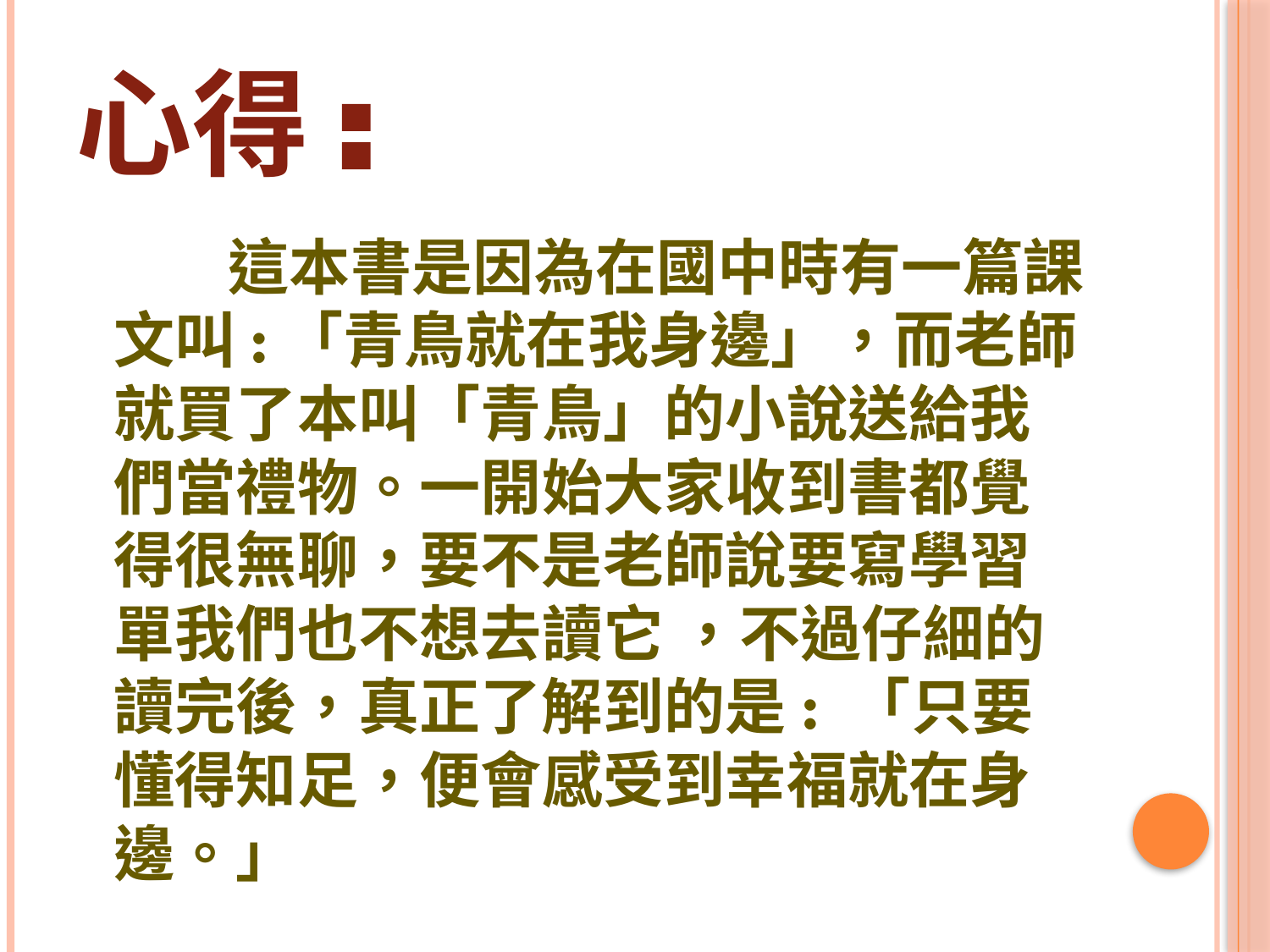

# 心得:
   　　這本書是因為在國中時有一篇課文叫:「青鳥就在我身邊」，而老師就買了本叫「青鳥」的小說送給我們當禮物。一開始大家收到書都覺得很無聊，要不是老師說要寫學習單我們也不想去讀它 ，不過仔細的讀完後，真正了解到的是: 「只要懂得知足，便會感受到幸福就在身邊。」